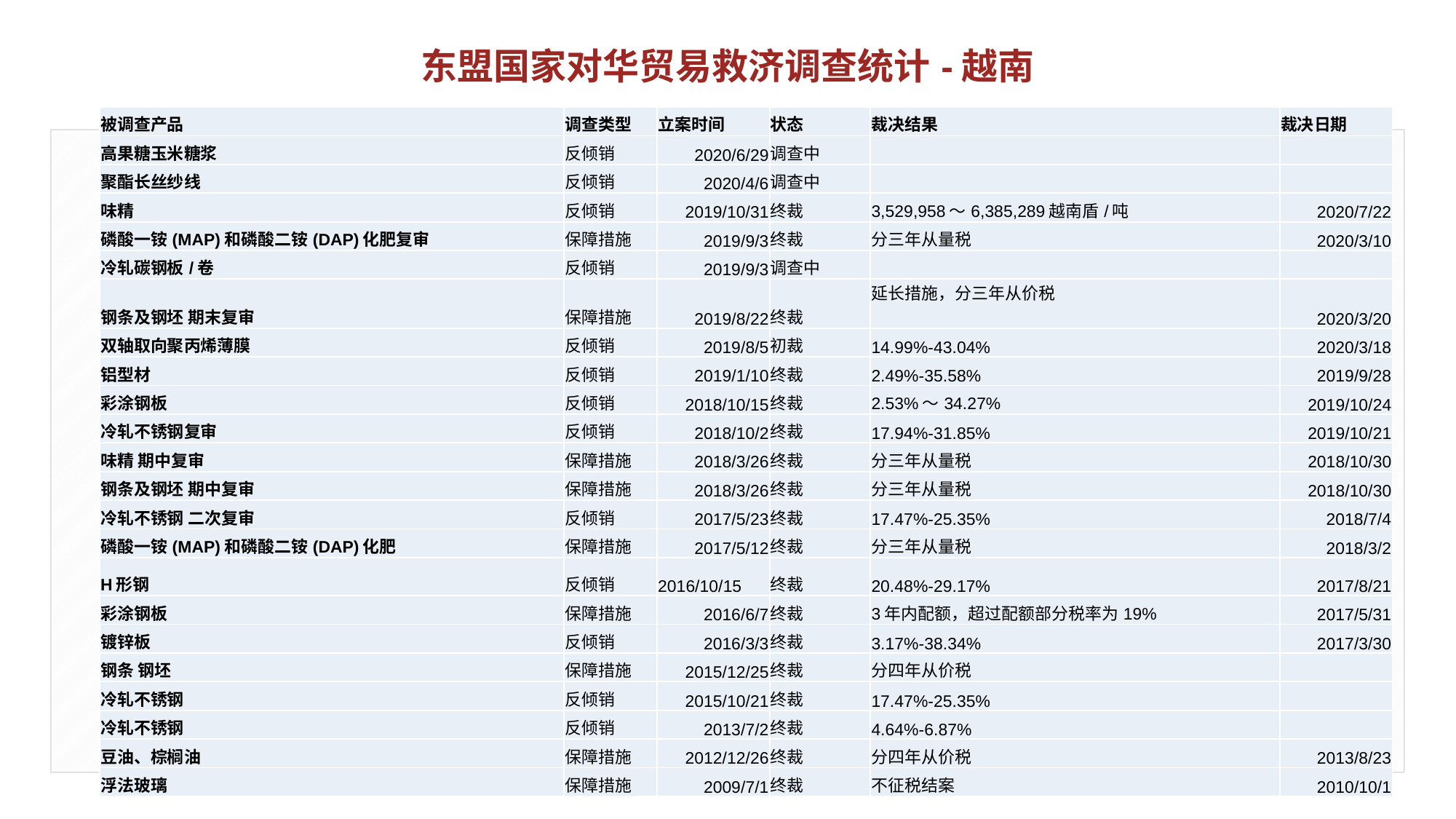

东盟国家对华贸易救济调查统计-越南
| 被调查产品 | 调查类型 | 立案时间 | 状态 | 裁决结果 | 裁决日期 |
| --- | --- | --- | --- | --- | --- |
| 高果糖玉米糖浆 | 反倾销 | 2020/6/29 | 调查中 |  |  |
| 聚酯长丝纱线 | 反倾销 | 2020/4/6 | 调查中 |  |  |
| 味精 | 反倾销 | 2019/10/31 | 终裁 | 3,529,958～6,385,289越南盾/吨 | 2020/7/22 |
| 磷酸一铵(MAP)和磷酸二铵(DAP)化肥复审 | 保障措施 | 2019/9/3 | 终裁 | 分三年从量税 | 2020/3/10 |
| 冷轧碳钢板/卷 | 反倾销 | 2019/9/3 | 调查中 |  |  |
| 钢条及钢坯 期末复审 | 保障措施 | 2019/8/22 | 终裁 | 延长措施，分三年从价税 | 2020/3/20 |
| 双轴取向聚丙烯薄膜 | 反倾销 | 2019/8/5 | 初裁 | 14.99%-43.04% | 2020/3/18 |
| 铝型材 | 反倾销 | 2019/1/10 | 终裁 | 2.49%-35.58% | 2019/9/28 |
| 彩涂钢板 | 反倾销 | 2018/10/15 | 终裁 | 2.53%～34.27% | 2019/10/24 |
| 冷轧不锈钢复审 | 反倾销 | 2018/10/2 | 终裁 | 17.94%-31.85% | 2019/10/21 |
| 味精 期中复审 | 保障措施 | 2018/3/26 | 终裁 | 分三年从量税 | 2018/10/30 |
| 钢条及钢坯 期中复审 | 保障措施 | 2018/3/26 | 终裁 | 分三年从量税 | 2018/10/30 |
| 冷轧不锈钢 二次复审 | 反倾销 | 2017/5/23 | 终裁 | 17.47%-25.35% | 2018/7/4 |
| 磷酸一铵(MAP)和磷酸二铵(DAP)化肥 | 保障措施 | 2017/5/12 | 终裁 | 分三年从量税 | 2018/3/2 |
| H形钢 | 反倾销 | 2016/10/15 | 终裁 | 20.48%-29.17% | 2017/8/21 |
| 彩涂钢板 | 保障措施 | 2016/6/7 | 终裁 | 3年内配额，超过配额部分税率为19% | 2017/5/31 |
| 镀锌板 | 反倾销 | 2016/3/3 | 终裁 | 3.17%-38.34% | 2017/3/30 |
| 钢条 钢坯 | 保障措施 | 2015/12/25 | 终裁 | 分四年从价税 |  |
| 冷轧不锈钢 | 反倾销 | 2015/10/21 | 终裁 | 17.47%-25.35% |  |
| 冷轧不锈钢 | 反倾销 | 2013/7/2 | 终裁 | 4.64%-6.87% |  |
| 豆油、棕榈油 | 保障措施 | 2012/12/26 | 终裁 | 分四年从价税 | 2013/8/23 |
| 浮法玻璃 | 保障措施 | 2009/7/1 | 终裁 | 不征税结案 | 2010/10/1 |